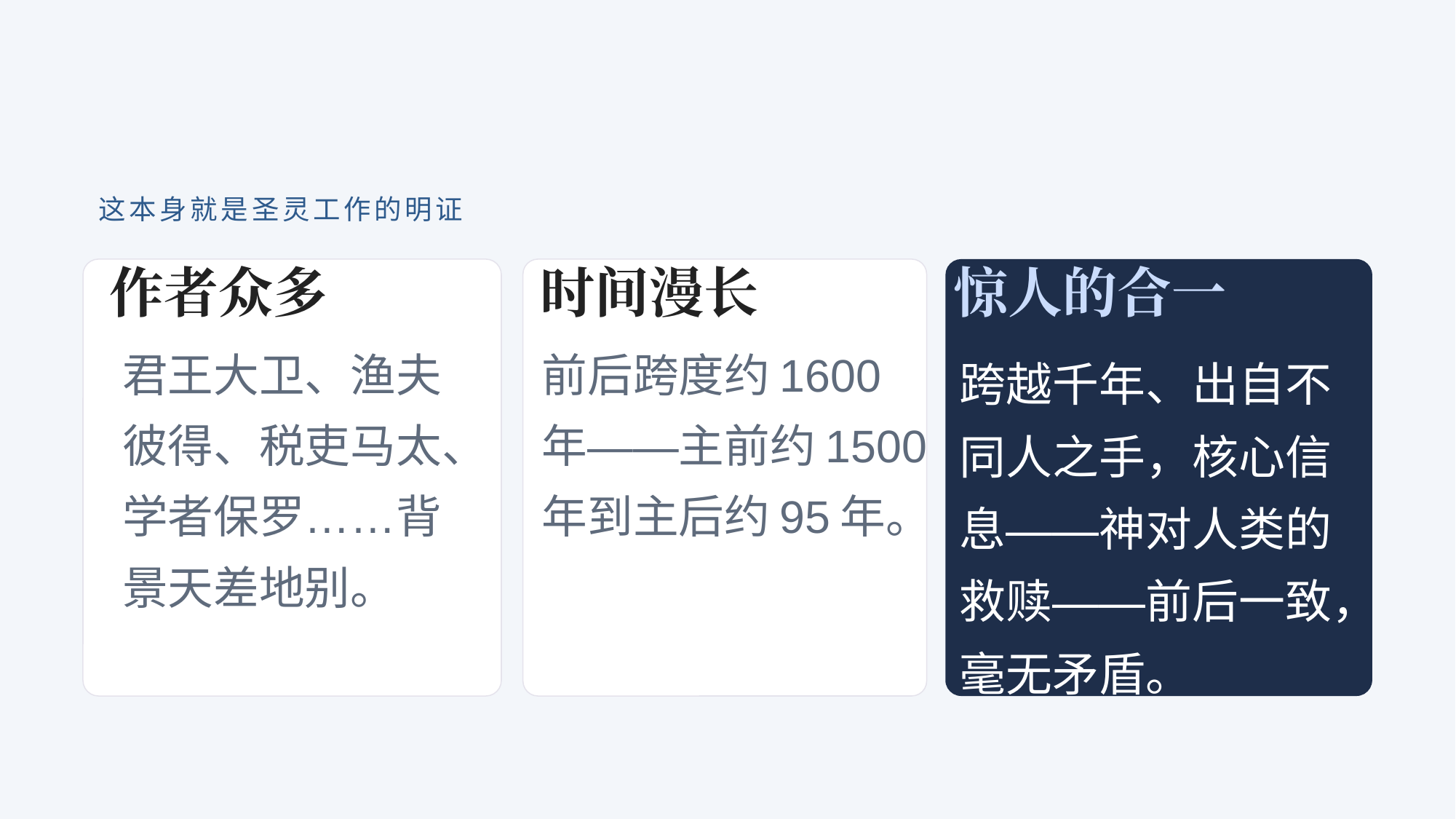

这本身就是圣灵工作的明证

作者众多
时间漫长

惊人的合一
君王大卫、渔夫彼得、税吏马太、学者保罗……背景天差地别。
前后跨度约1600年——主前约1500年到主后约95年。
跨越千年、出自不同人之手，核心信息——神对人类的救赎——前后一致，毫无矛盾。